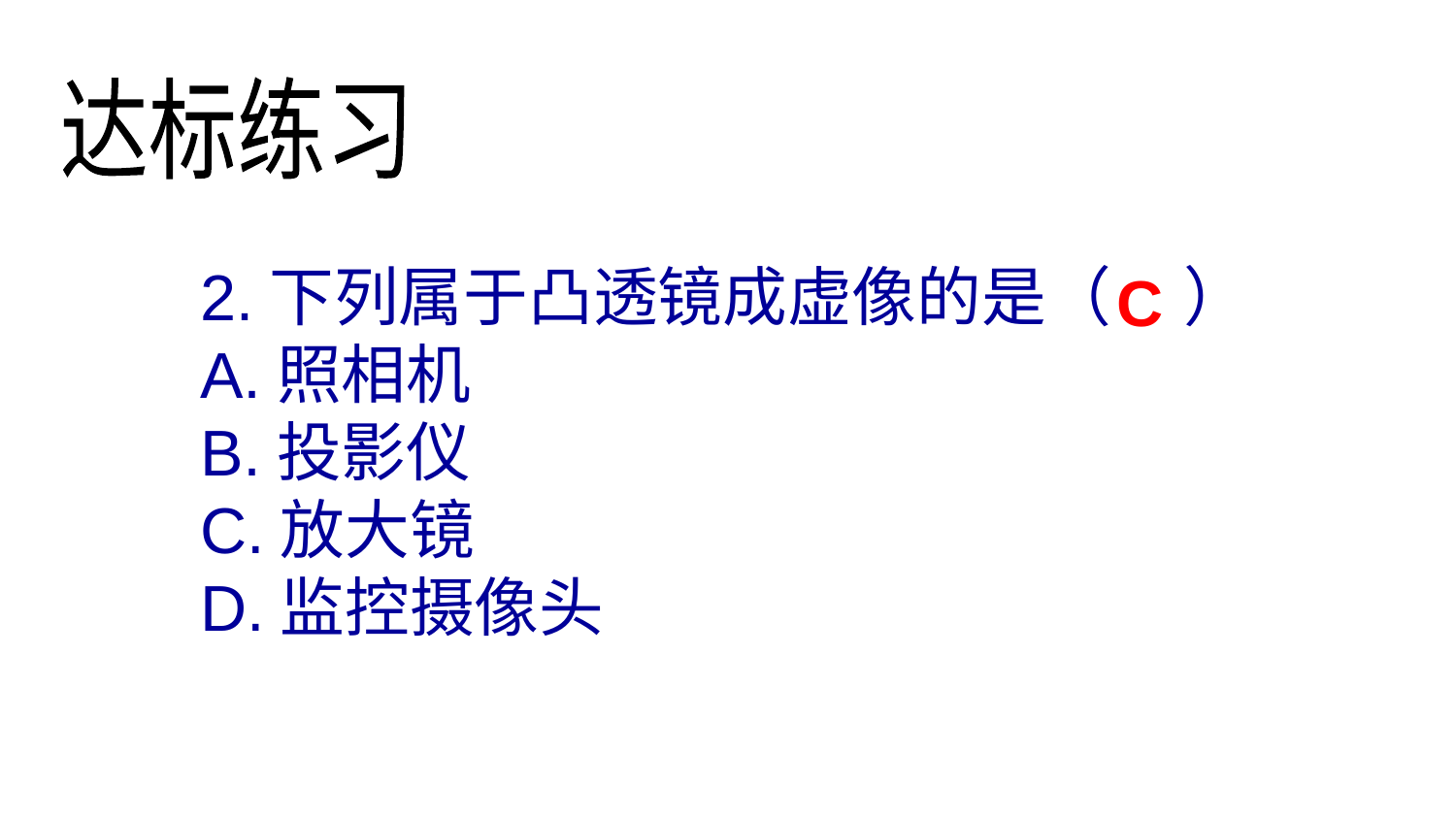

达标练习
2.下列属于凸透镜成虚像的是（     ）
A.照相机
B.投影仪
C.放大镜
D.监控摄像头
C